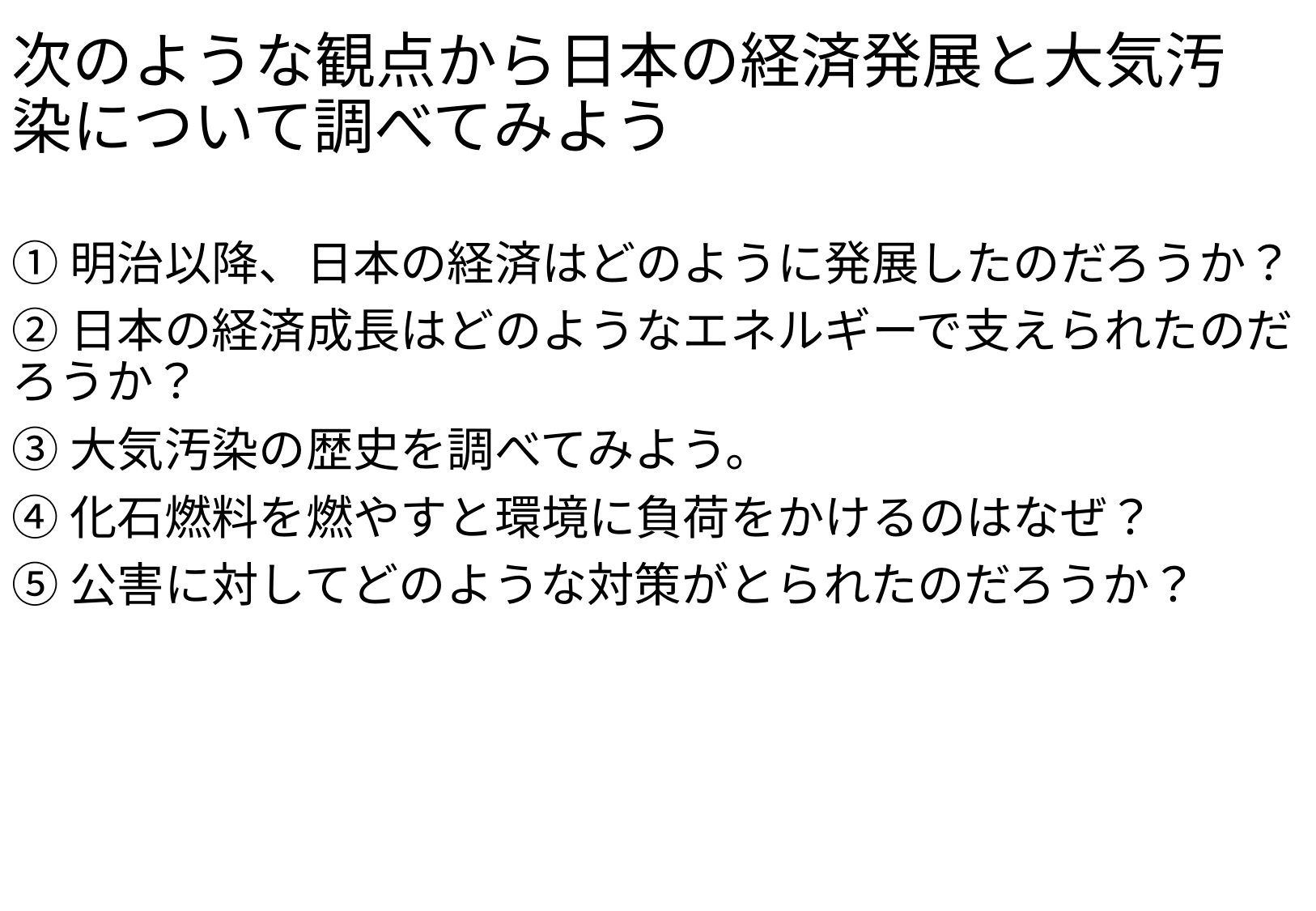

次のような観点から日本の経済発展と大気汚染について調べてみよう
①明治以降、日本の経済はどのように発展したのだろうか？
②日本の経済成長はどのようなエネルギーで支えられたのだろうか？
③大気汚染の歴史を調べてみよう。
④化石燃料を燃やすと環境に負荷をかけるのはなぜ？
⑤公害に対してどのような対策がとられたのだろうか？